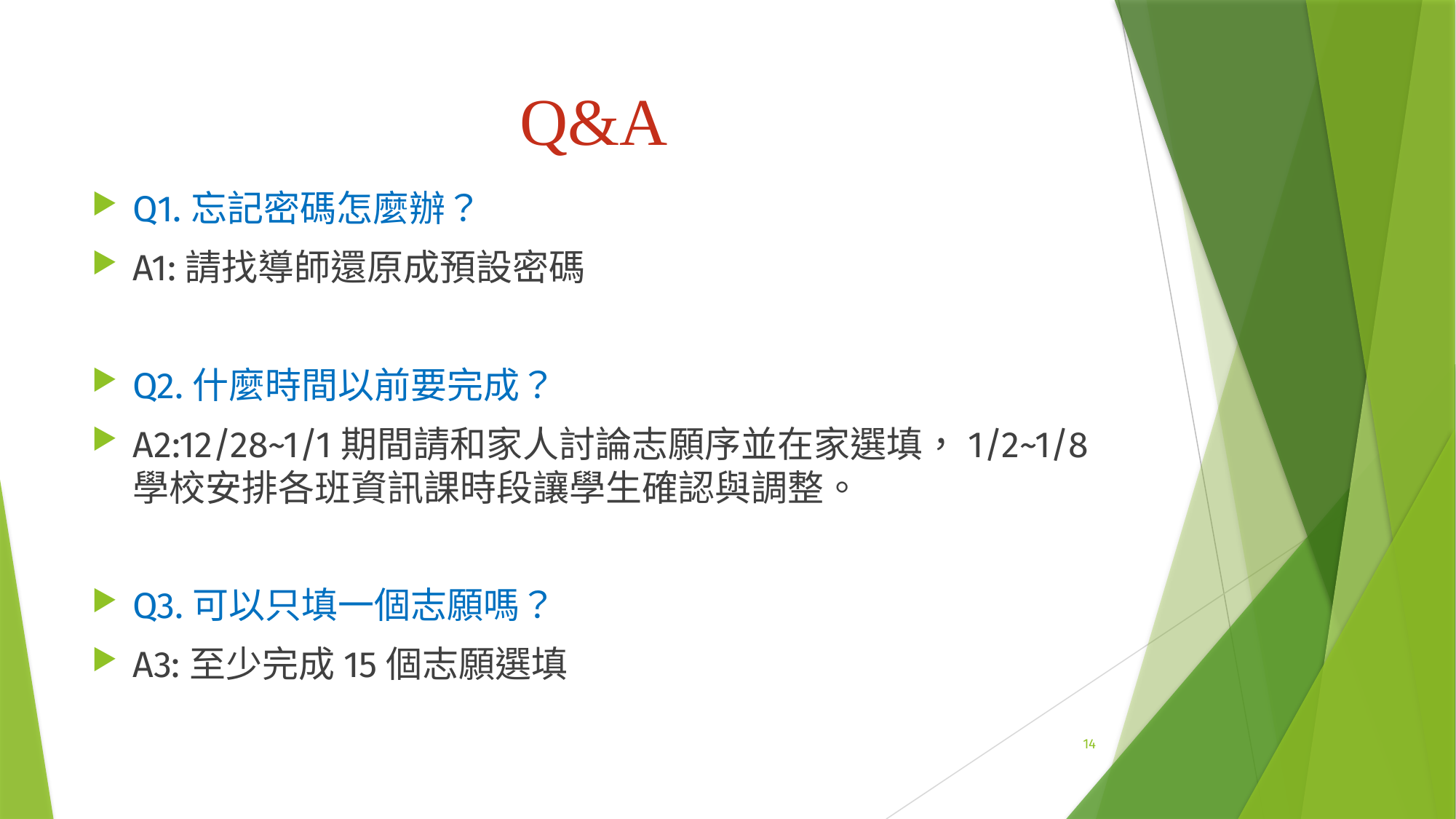

# Q&A
Q1.忘記密碼怎麼辦？
A1:請找導師還原成預設密碼

Q2.什麼時間以前要完成？
A2:12/28~1/1期間請和家人討論志願序並在家選填，1/2~1/8學校安排各班資訊課時段讓學生確認與調整。

Q3.可以只填一個志願嗎？
A3:至少完成15個志願選填
14